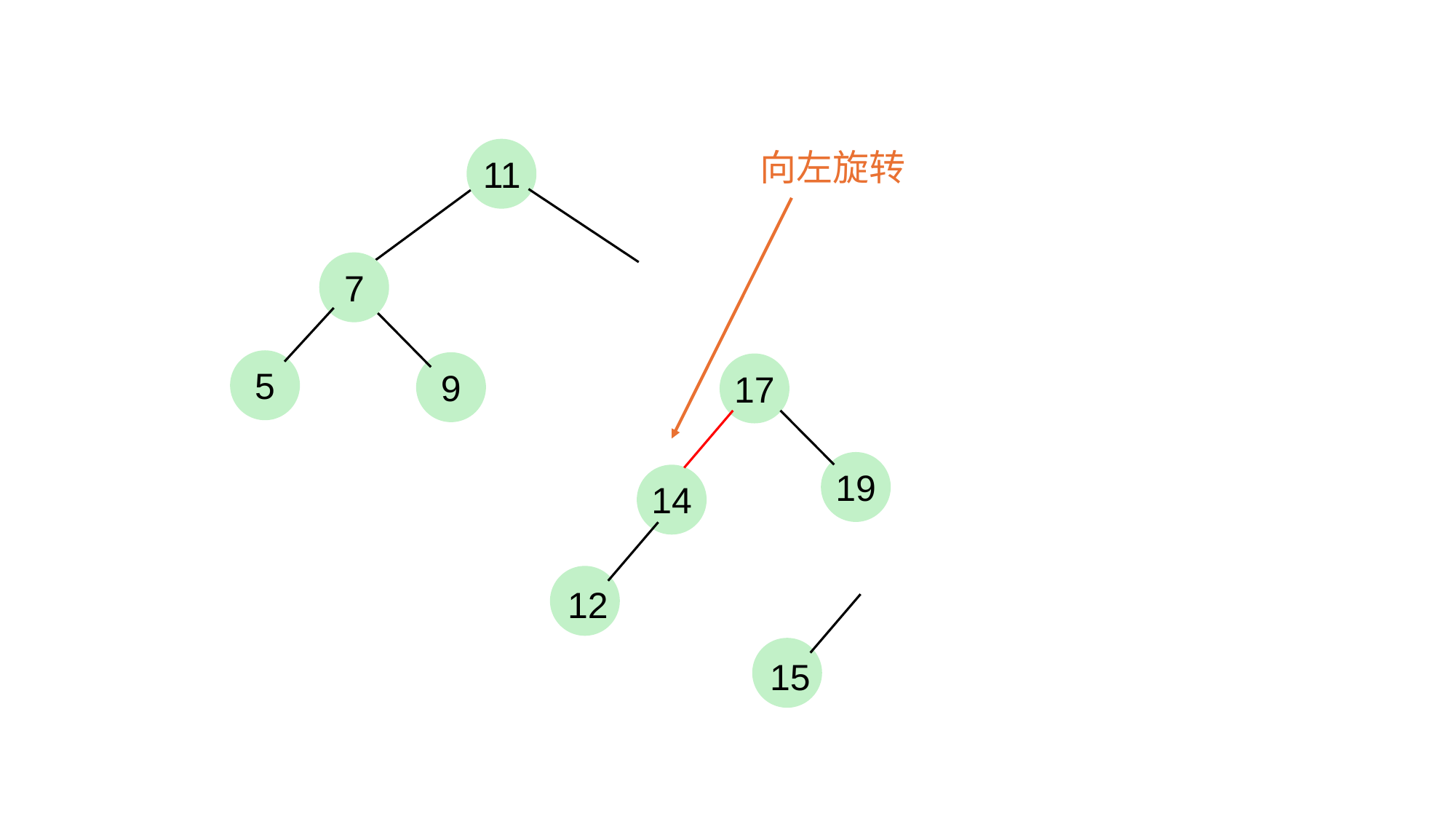

向左旋转

11

7

5
9
17

19

14

12

15